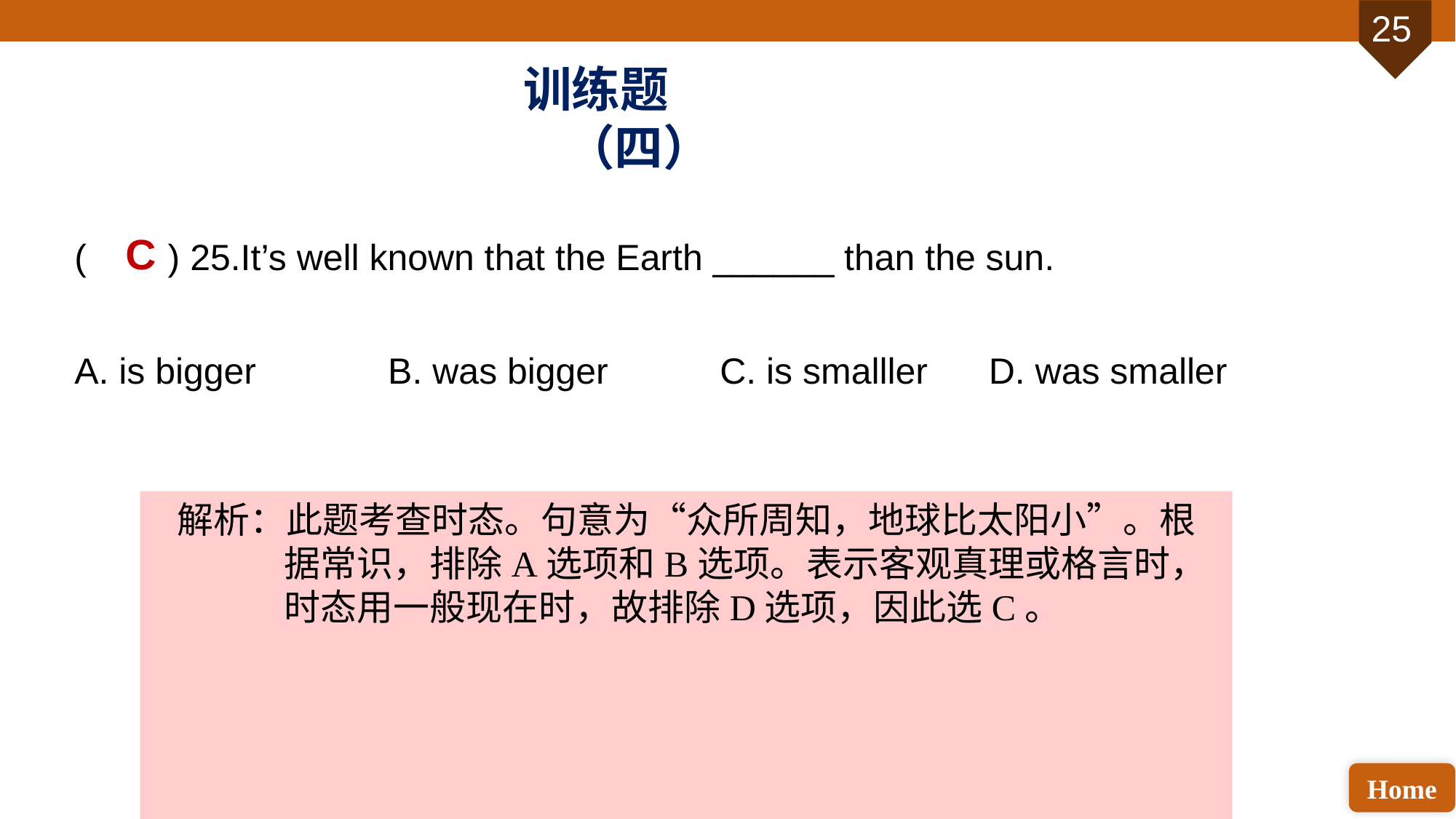

训练题（四）
(        ) 25.It’s well known that the Earth ______ than the sun.

A. is bigger             B. was bigger           C. is smalller      D. was smaller
C

解析：此题考查时态。句意为“众所周知，地球比太阳小”。根据常识，排除A选项和B选项。表示客观真理或格言时，时态用一般现在时，故排除D选项，因此选C。